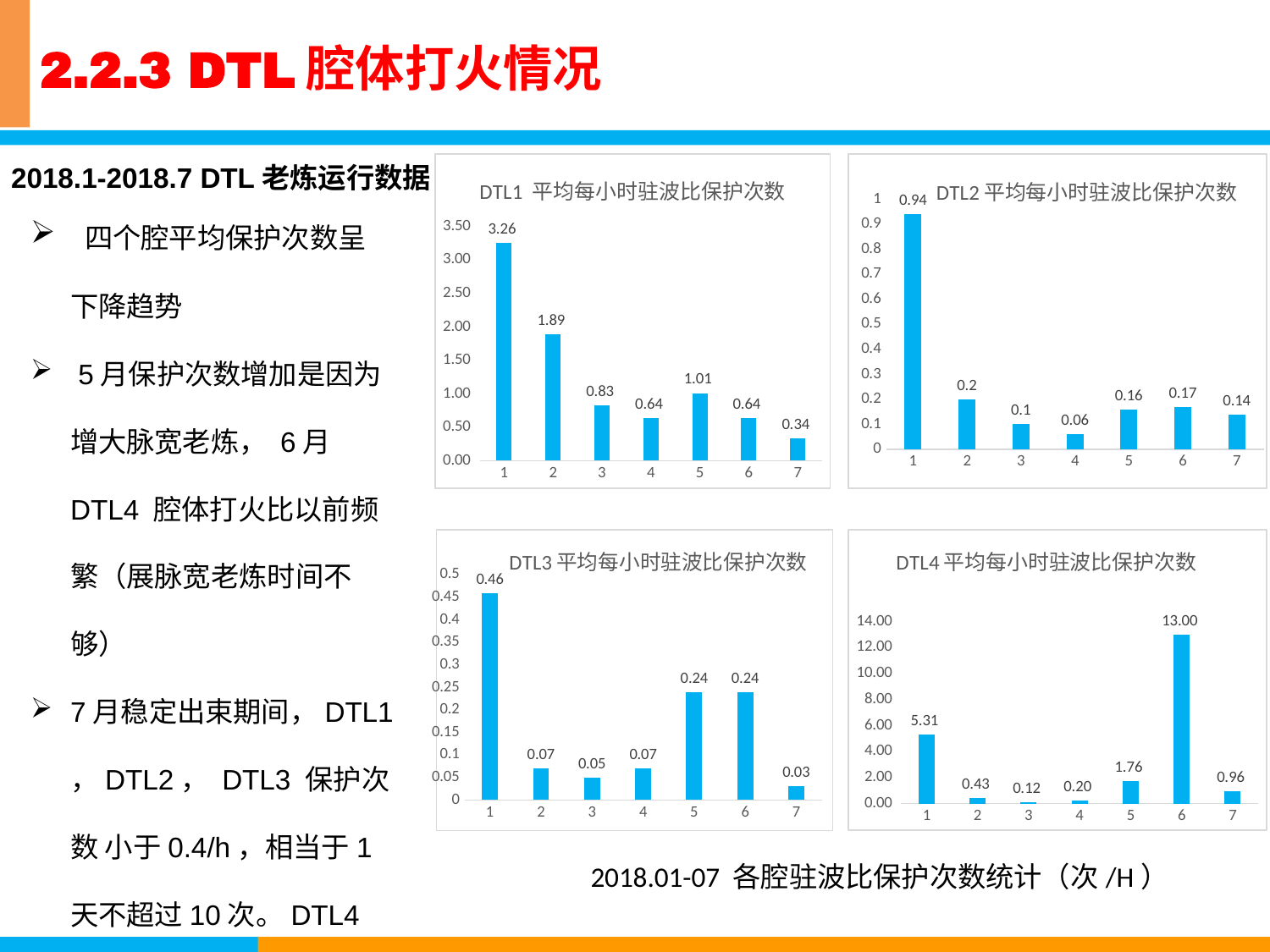

# 2.2.3 DTL腔体打火情况
2018.1-2018.7 DTL老炼运行数据

### Chart: DTL1 平均每小时驻波比保护次数

| Category | DTL1平均每小时驻波比保护次数
 |
|---|---|

### Chart: DTL1 平均每小时驻波比保护次数

| Category | DTL1平均每小时驻波比保护次数
 |
|---|---|

### Chart: DTL2平均每小时驻波比保护次数

| Category | DTL2平均每小时驻波比保护次数

 |
|---|---|

### Chart: DTL2平均每小时驻波比保护次数

| Category | DTL2平均每小时驻波比保护次数

 |
|---|---| 四个腔平均保护次数呈下降趋势
 5月保护次数增加是因为增大脉宽老炼， 6月 DTL4 腔体打火比以前频繁（展脉宽老炼时间不够）
7月稳定出束期间，DTL1 ，DTL2， DTL3 保护次数 小于0.4/h，相当于1天不超过10次。DTL4 保护次数 小于1/h。

### Chart: DTL3平均每小时驻波比保护次数

| Category | DTL3平均每小时驻波比保护次数
 |
|---|---|

### Chart: DTL4平均每小时驻波比保护次数

| Category | DTL4平均每小时驻波比保护次数
 |
|---|---|
2018.01-07 各腔驻波比保护次数统计（次/H）